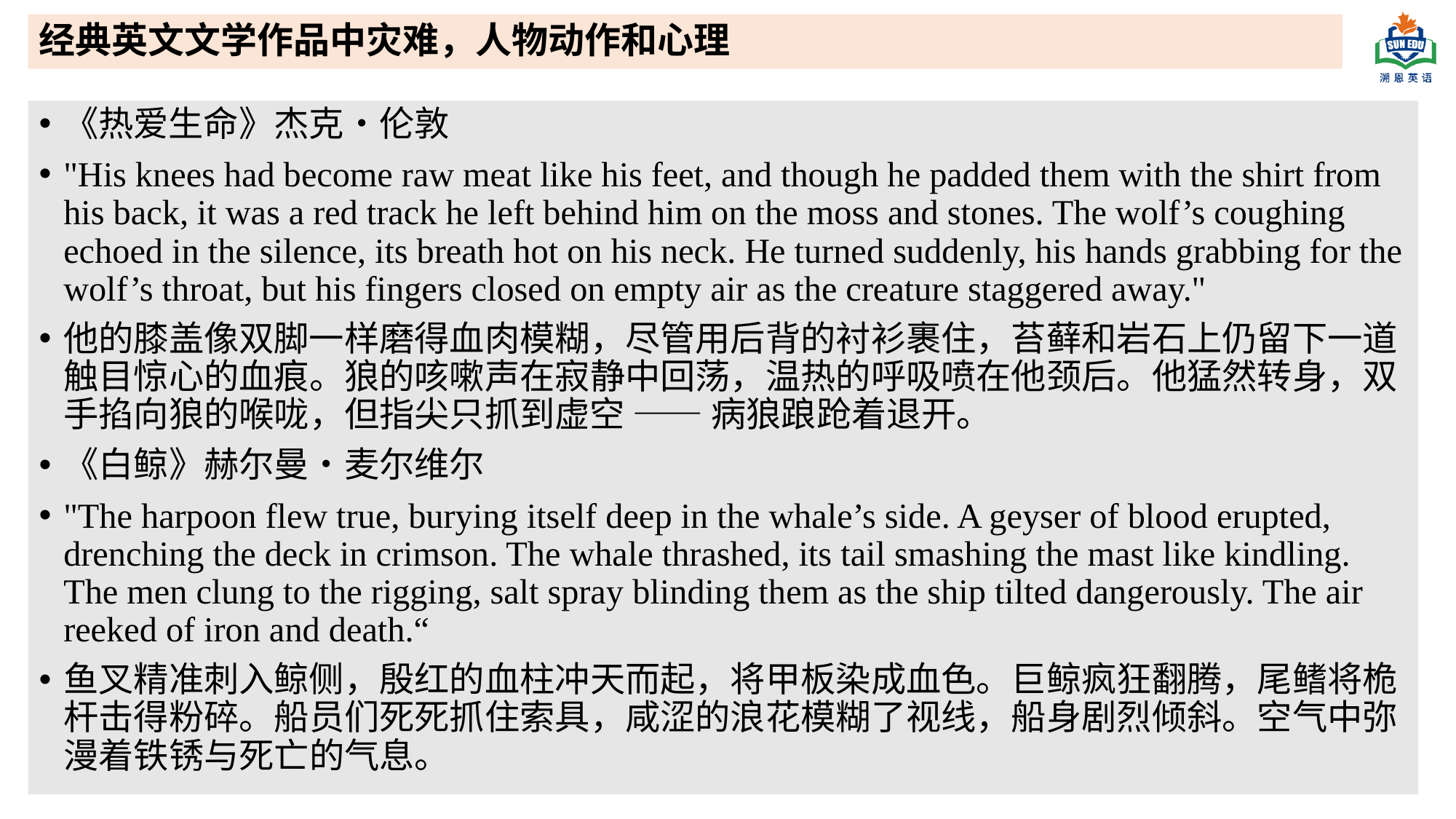

经典英文文学作品中灾难，人物动作和心理
《热爱生命》杰克・伦敦
"His knees had become raw meat like his feet, and though he padded them with the shirt from his back, it was a red track he left behind him on the moss and stones. The wolf’s coughing echoed in the silence, its breath hot on his neck. He turned suddenly, his hands grabbing for the wolf’s throat, but his fingers closed on empty air as the creature staggered away."
他的膝盖像双脚一样磨得血肉模糊，尽管用后背的衬衫裹住，苔藓和岩石上仍留下一道触目惊心的血痕。狼的咳嗽声在寂静中回荡，温热的呼吸喷在他颈后。他猛然转身，双手掐向狼的喉咙，但指尖只抓到虚空 —— 病狼踉跄着退开。
《白鲸》赫尔曼・麦尔维尔
"The harpoon flew true, burying itself deep in the whale’s side. A geyser of blood erupted, drenching the deck in crimson. The whale thrashed, its tail smashing the mast like kindling. The men clung to the rigging, salt spray blinding them as the ship tilted dangerously. The air reeked of iron and death.“
鱼叉精准刺入鲸侧，殷红的血柱冲天而起，将甲板染成血色。巨鲸疯狂翻腾，尾鳍将桅杆击得粉碎。船员们死死抓住索具，咸涩的浪花模糊了视线，船身剧烈倾斜。空气中弥漫着铁锈与死亡的气息。